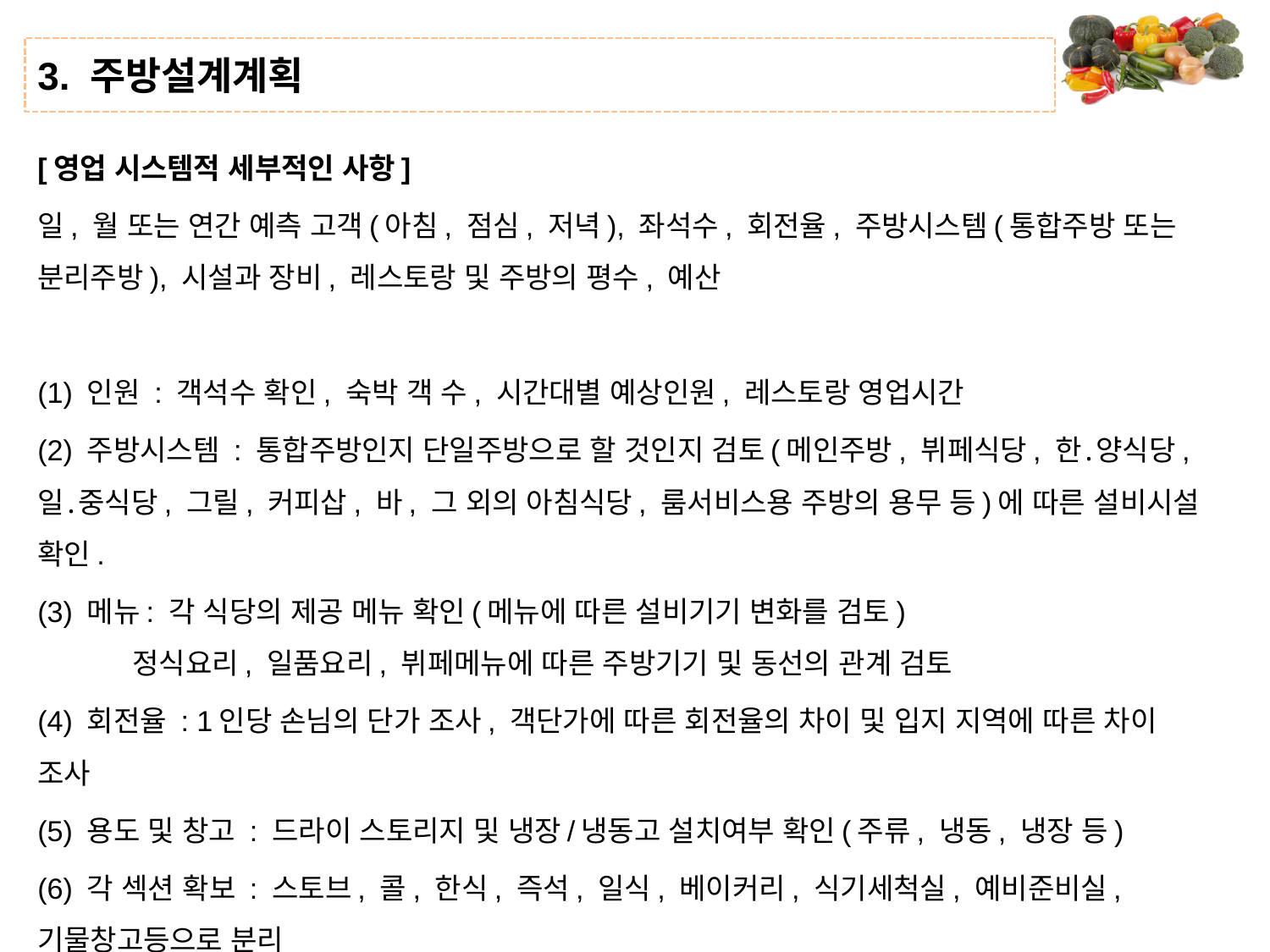

# 3. 주방설계계획
[영업 시스템적 세부적인 사항]
일, 월 또는 연간 예측 고객(아침, 점심, 저녁), 좌석수, 회전율, 주방시스템(통합주방 또는 분리주방), 시설과 장비, 레스토랑 및 주방의 평수, 예산

(1) 인원 : 객석수 확인, 숙박 객 수, 시간대별 예상인원, 레스토랑 영업시간
(2) 주방시스템 : 통합주방인지 단일주방으로 할 것인지 검토(메인주방, 뷔페식당, 한․양식당, 일․중식당, 그릴, 커피삽, 바, 그 외의 아침식당, 룸서비스용 주방의 용무 등)에 따른 설비시설 확인.
(3) 메뉴: 각 식당의 제공 메뉴 확인(메뉴에 따른 설비기기 변화를 검토)
           정식요리, 일품요리, 뷔페메뉴에 따른 주방기기 및 동선의 관계 검토
(4) 회전율 : 1인당 손님의 단가 조사, 객단가에 따른 회전율의 차이 및 입지 지역에 따른 차이 조사
(5) 용도 및 창고 : 드라이 스토리지 및 냉장/냉동고 설치여부 확인(주류, 냉동, 냉장 등)
(6) 각 섹션 확보 : 스토브, 콜, 한식, 즉석, 일식, 베이커리, 식기세척실, 예비준비실, 기물창고등으로 분리